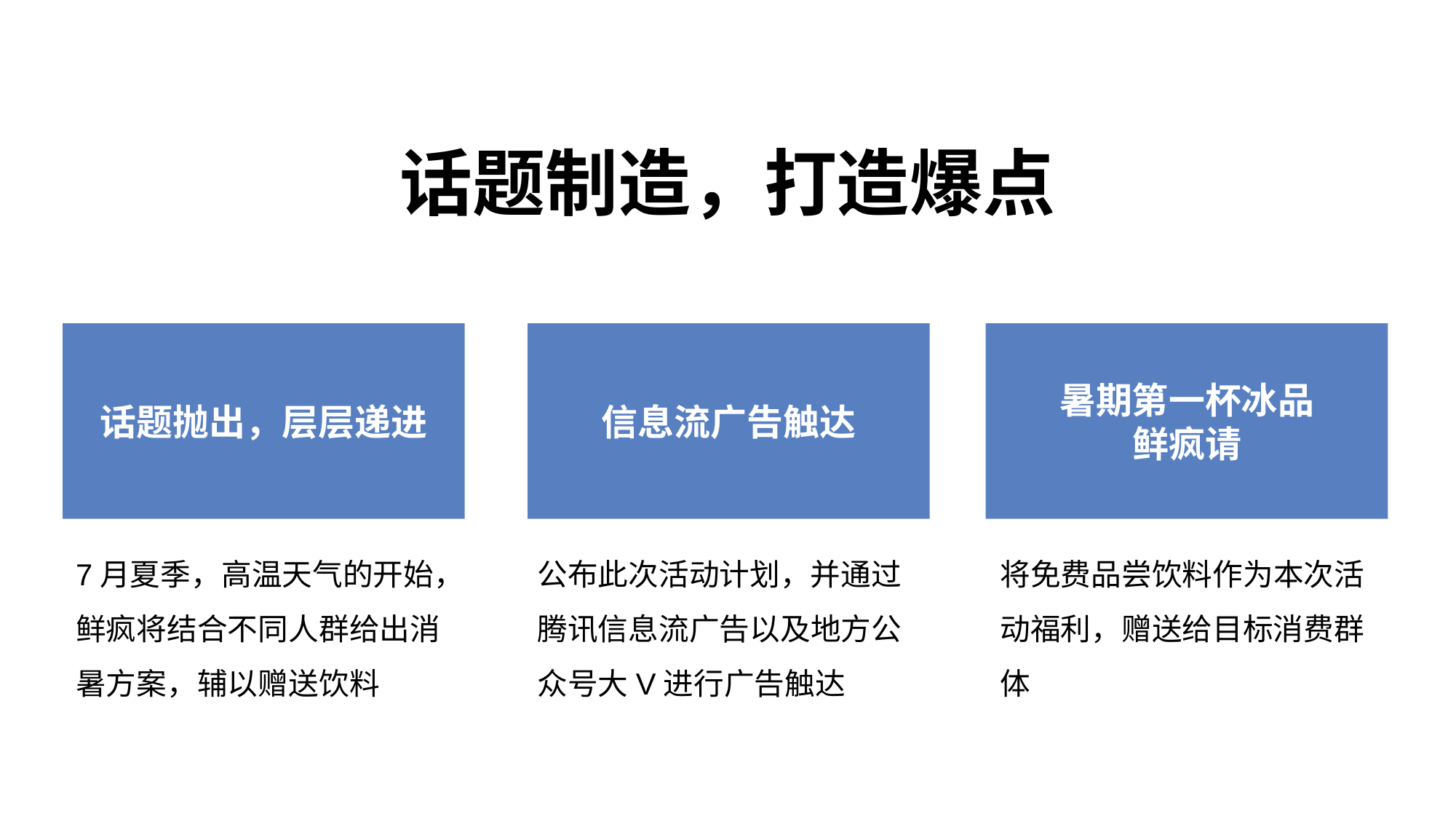

话题制造，打造爆点
话题抛出，层层递进
信息流广告触达
暑期第一杯冰品
鲜疯请
7月夏季，高温天气的开始，鲜疯将结合不同人群给出消暑方案，辅以赠送饮料
公布此次活动计划，并通过腾讯信息流广告以及地方公众号大V进行广告触达
将免费品尝饮料作为本次活动福利，赠送给目标消费群体